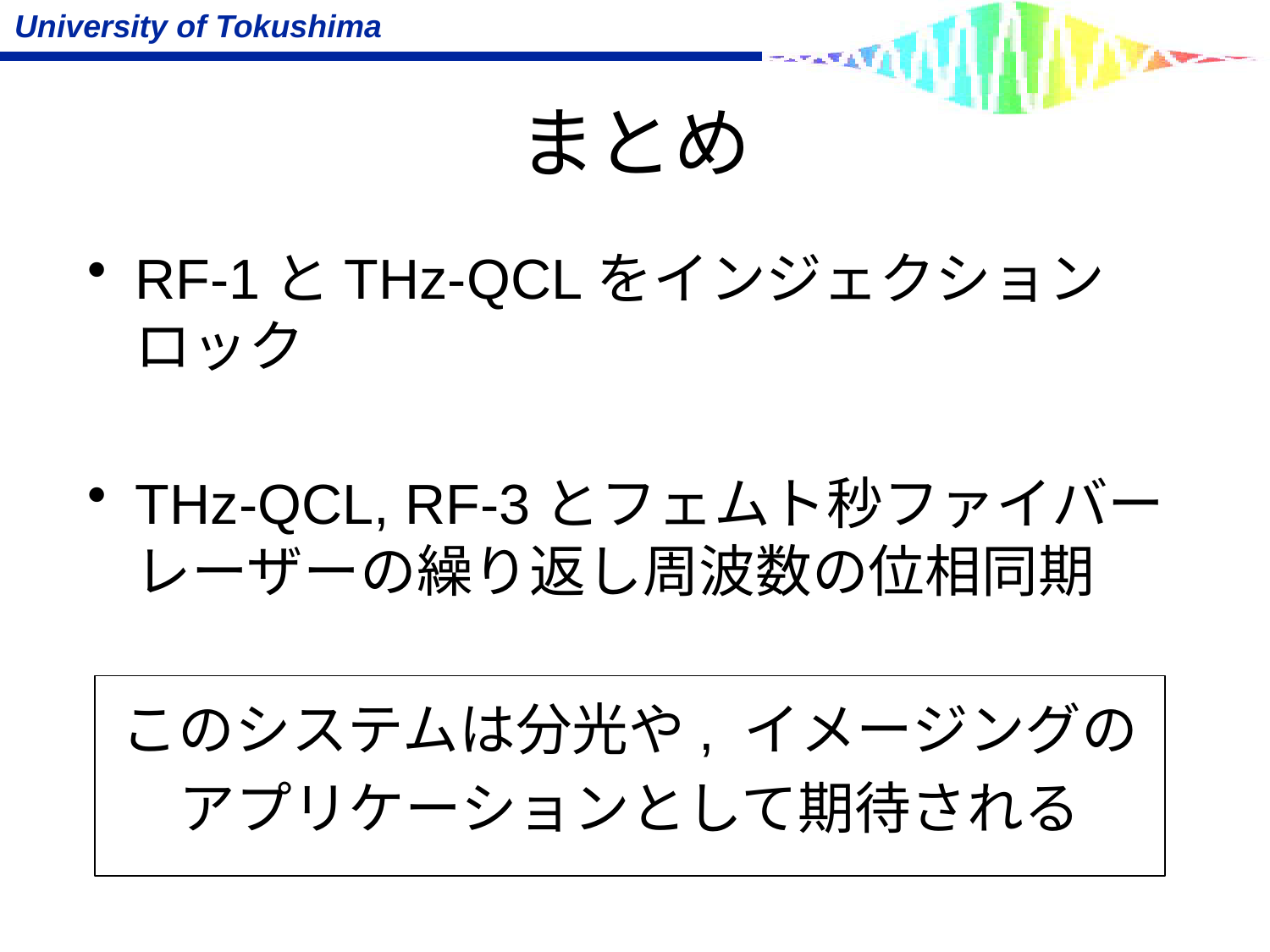

# まとめ
RF-1とTHz-QCLをインジェクションロック

THz-QCL, RF-3とフェムト秒ファイバーレーザーの繰り返し周波数の位相同期

このシステムは分光や, イメージングの
アプリケーションとして期待される